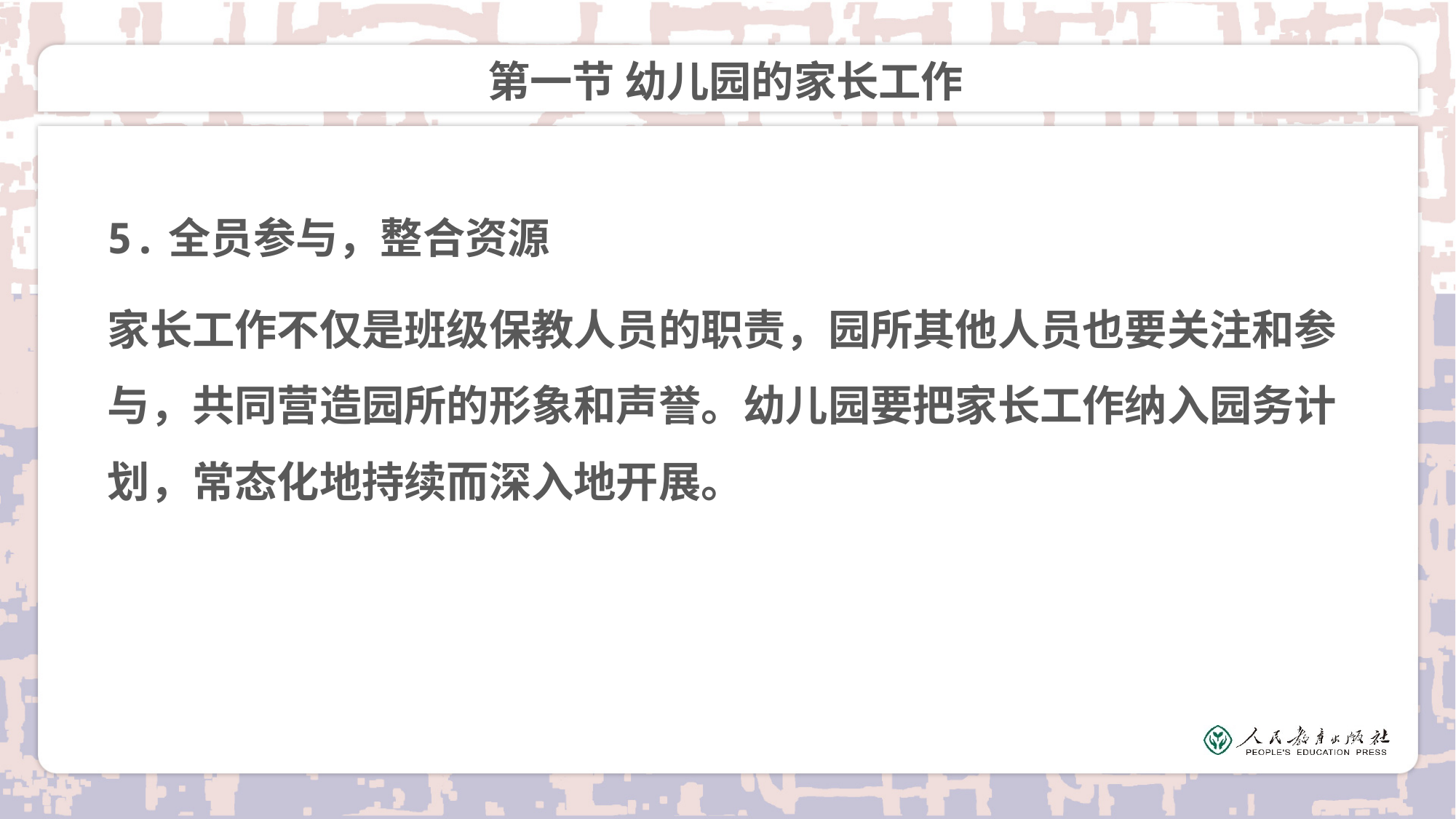

# 第一节 幼儿园的家长工作
5.全员参与，整合资源
家长工作不仅是班级保教人员的职责，园所其他人员也要关注和参与，共同营造园所的形象和声誉。幼儿园要把家长工作纳入园务计划，常态化地持续而深入地开展。